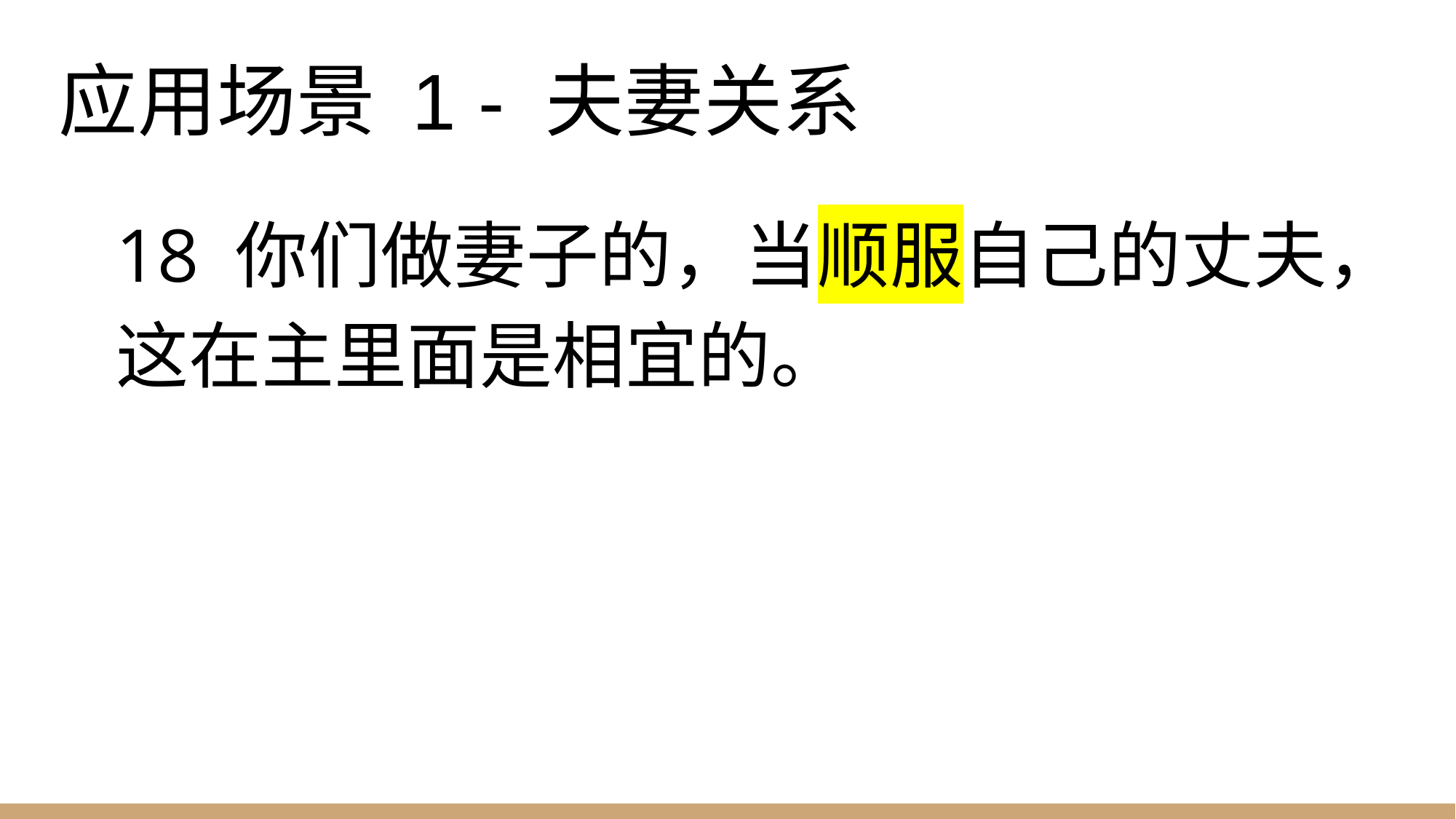

# 应用场景 1 - 夫妻关系
18 你们做妻子的，当顺服自己的丈夫，这在主里面是相宜的。